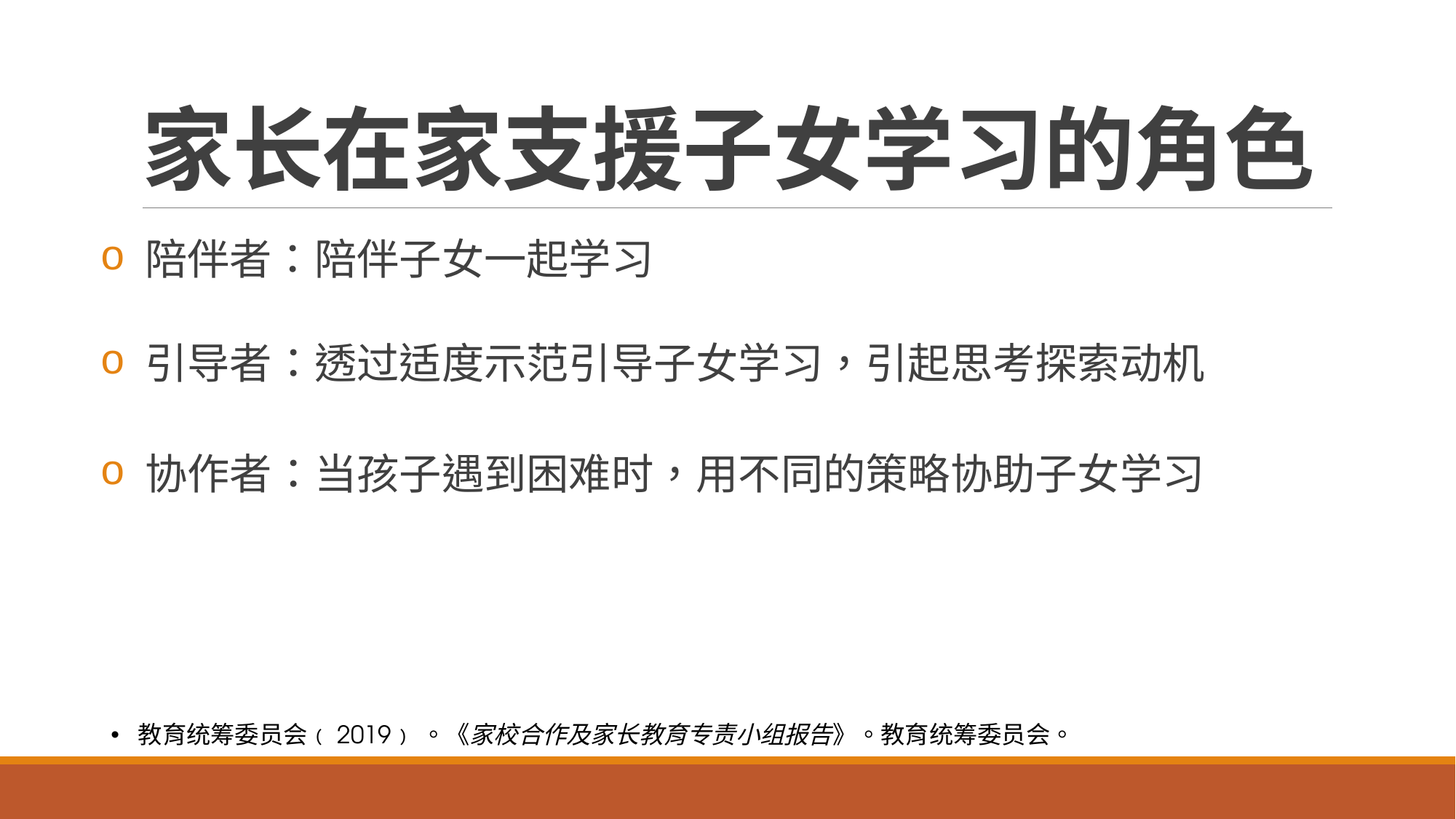

# 家长在家支援子女学习的角色
 陪伴者：陪伴子女一起学习
 引导者：透过适度示范引导子女学习，引起思考探索动机
 协作者：当孩子遇到困难时，用不同的策略协助子女学习

教育统筹委员会﹙2019﹚。《家校合作及家长教育专责小组报告》。教育统筹委员会。